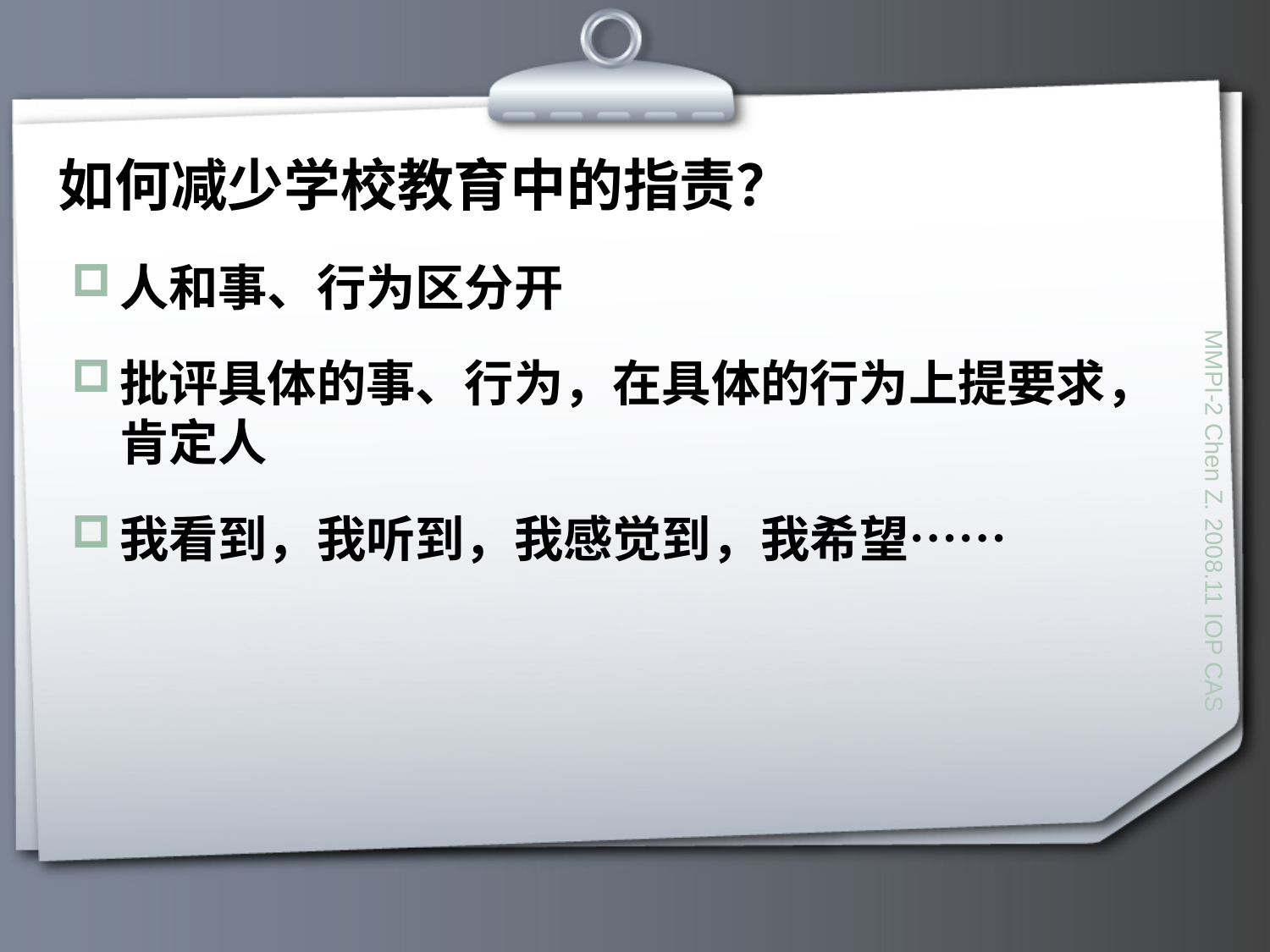

# 如何减少学校教育中的指责？
人和事、行为区分开
批评具体的事、行为，在具体的行为上提要求，肯定人
我看到，我听到，我感觉到，我希望……